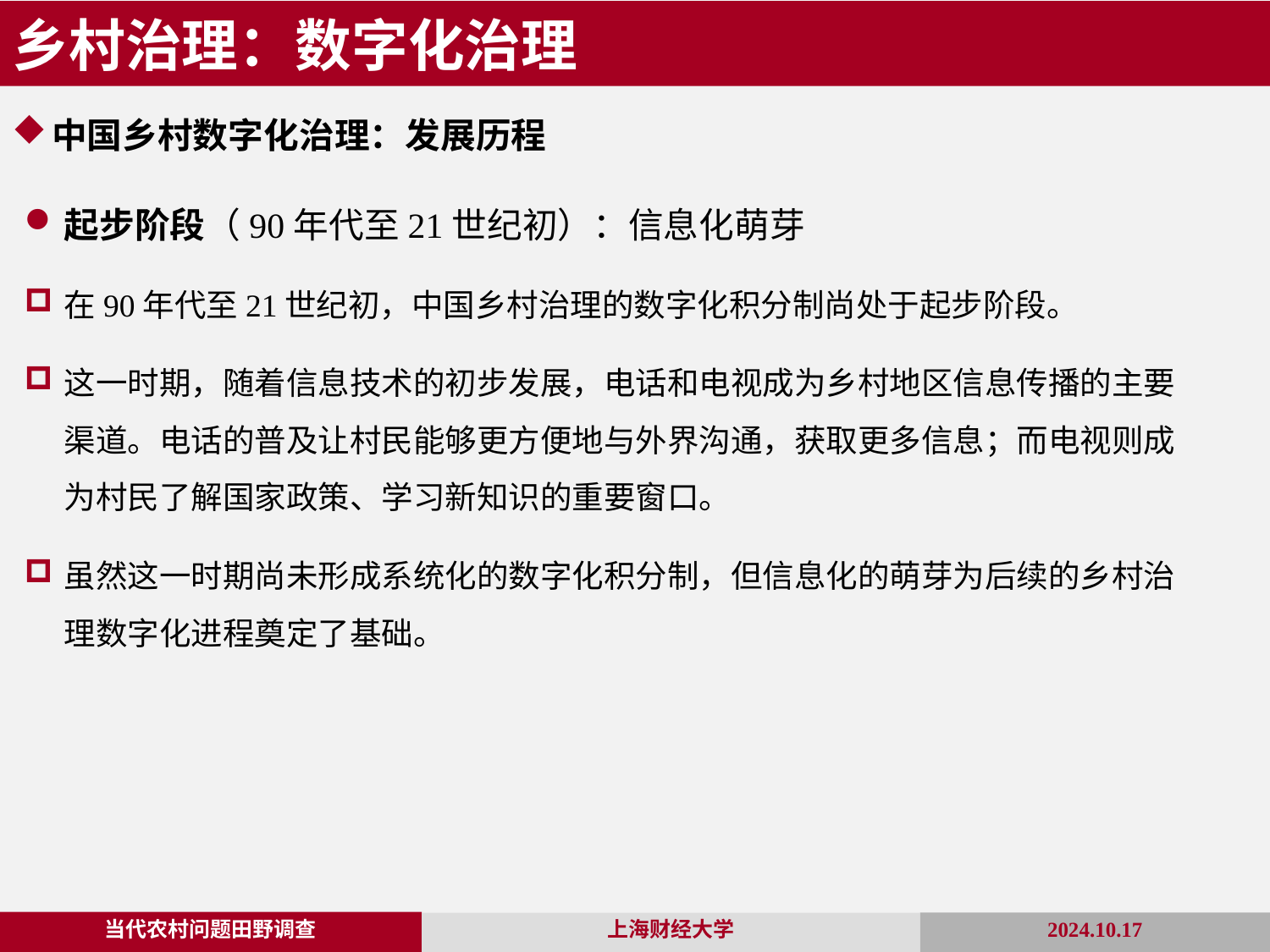

乡村治理：数字化治理
中国乡村数字化治理：发展历程
起步阶段（90年代至21世纪初）：信息化萌芽
在90年代至21世纪初，中国乡村治理的数字化积分制尚处于起步阶段。
这一时期，随着信息技术的初步发展，电话和电视成为乡村地区信息传播的主要渠道。电话的普及让村民能够更方便地与外界沟通，获取更多信息；而电视则成为村民了解国家政策、学习新知识的重要窗口。
虽然这一时期尚未形成系统化的数字化积分制，但信息化的萌芽为后续的乡村治理数字化进程奠定了基础。
当代农村问题田野调查
2024.10.17
上海财经大学